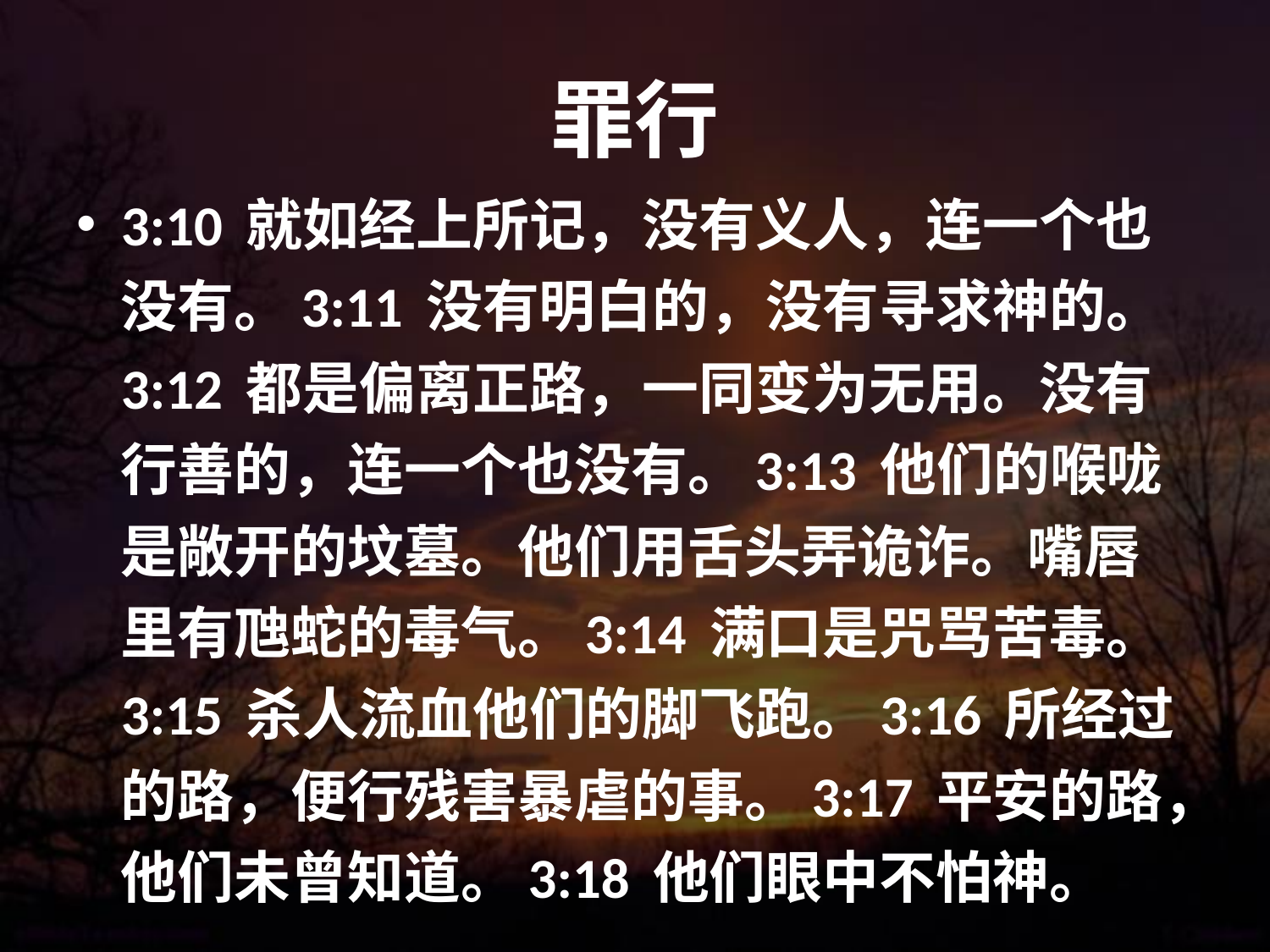

# 罪行
3:10 就如经上所记，没有义人，连一个也没有。3:11 没有明白的，没有寻求神的。3:12 都是偏离正路，一同变为无用。没有行善的，连一个也没有。3:13 他们的喉咙是敞开的坟墓。他们用舌头弄诡诈。嘴唇里有虺蛇的毒气。3:14 满口是咒骂苦毒。3:15 杀人流血他们的脚飞跑。3:16 所经过的路，便行残害暴虐的事。3:17 平安的路，他们未曾知道。3:18 他们眼中不怕神。